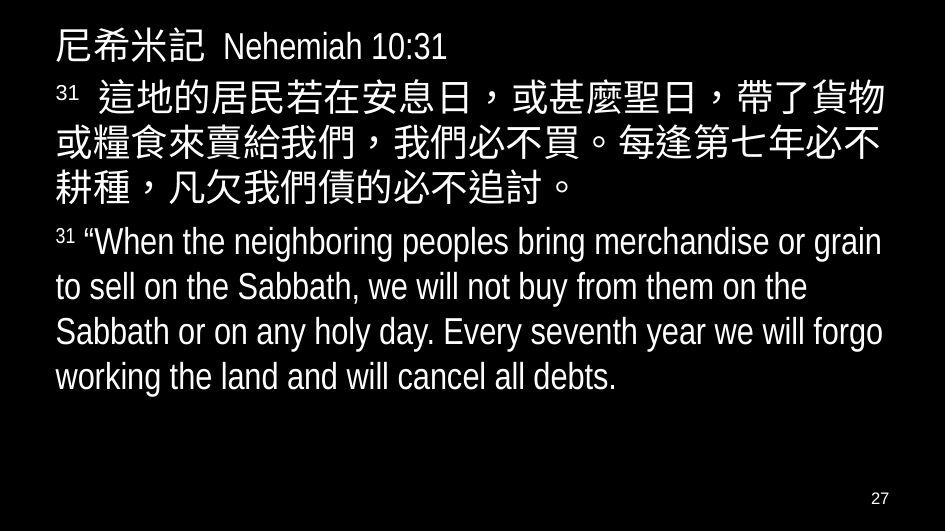

尼希米記 Nehemiah 10:31
31 這地的居民若在安息日，或甚麼聖日，帶了貨物或糧食來賣給我們，我們必不買。每逢第七年必不耕種，凡欠我們債的必不追討。
31 “When the neighboring peoples bring merchandise or grain to sell on the Sabbath, we will not buy from them on the Sabbath or on any holy day. Every seventh year we will forgo working the land and will cancel all debts.

27